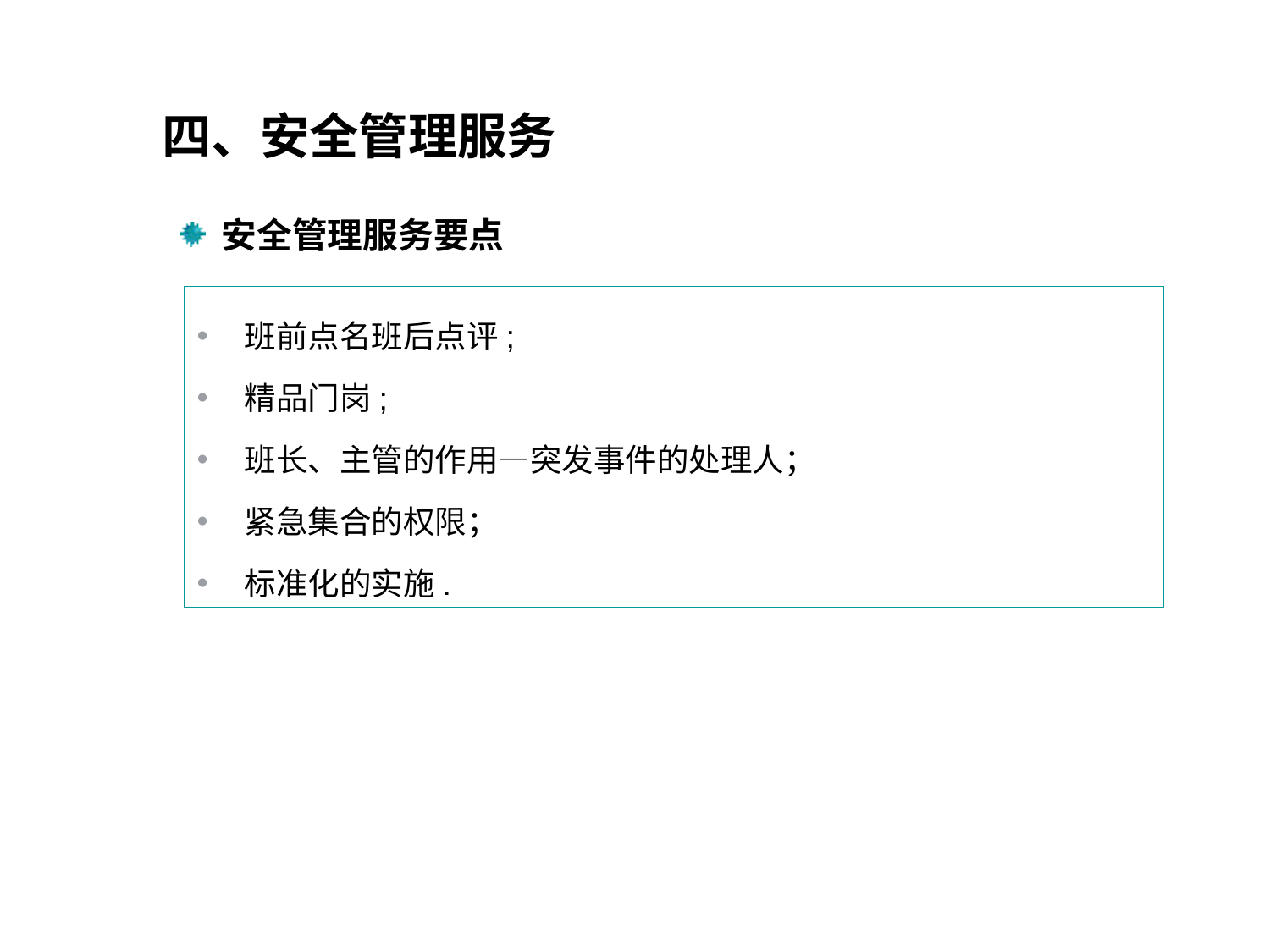

四、安全管理服务
 安全管理服务要点

班前点名班后点评;
精品门岗;
班长、主管的作用—突发事件的处理人；
紧急集合的权限；
标准化的实施.